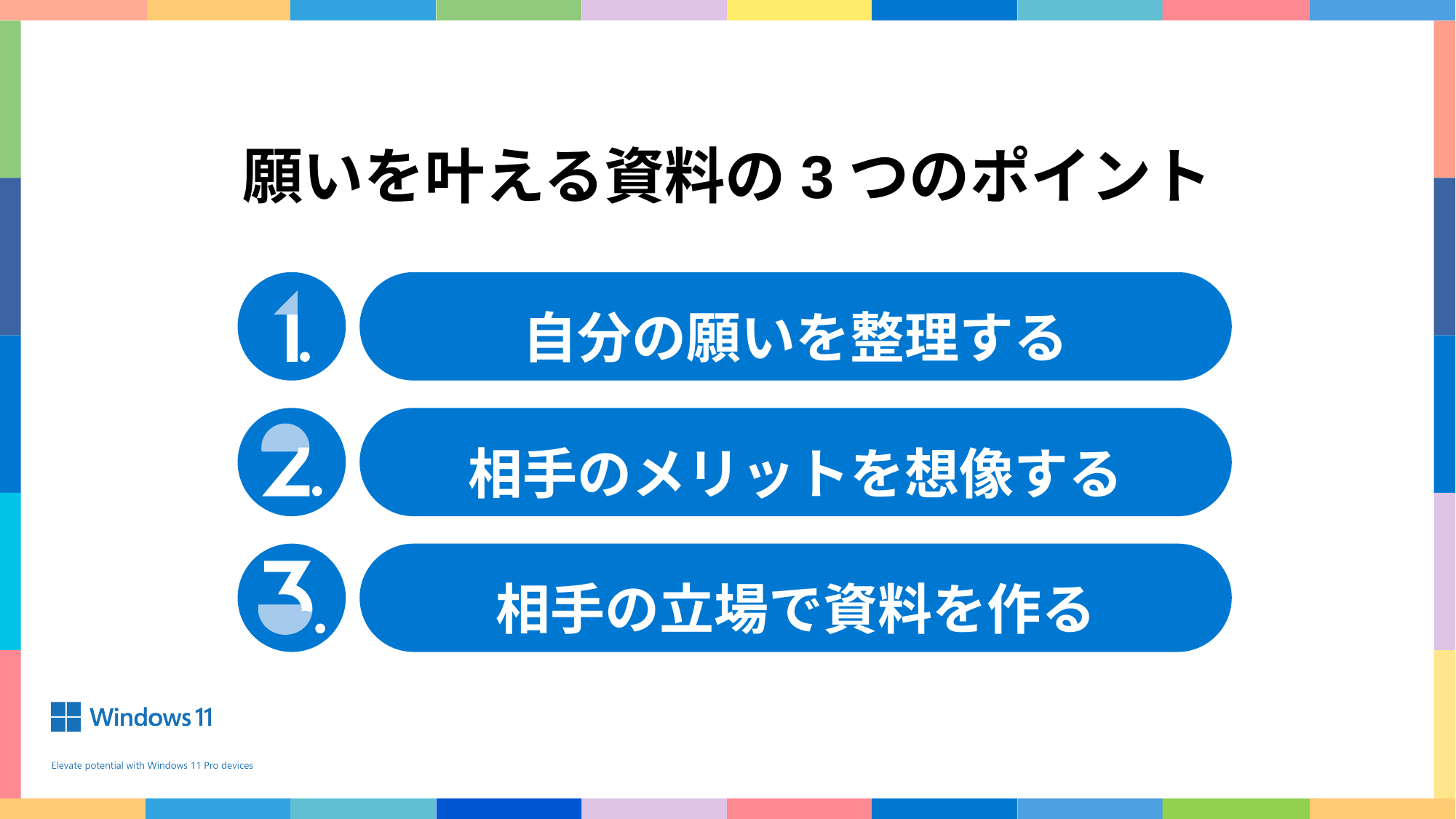

願いを叶える資料の3つのポイント

自分の願いを整理する

相手のメリットを想像する

相手の立場で資料を作る